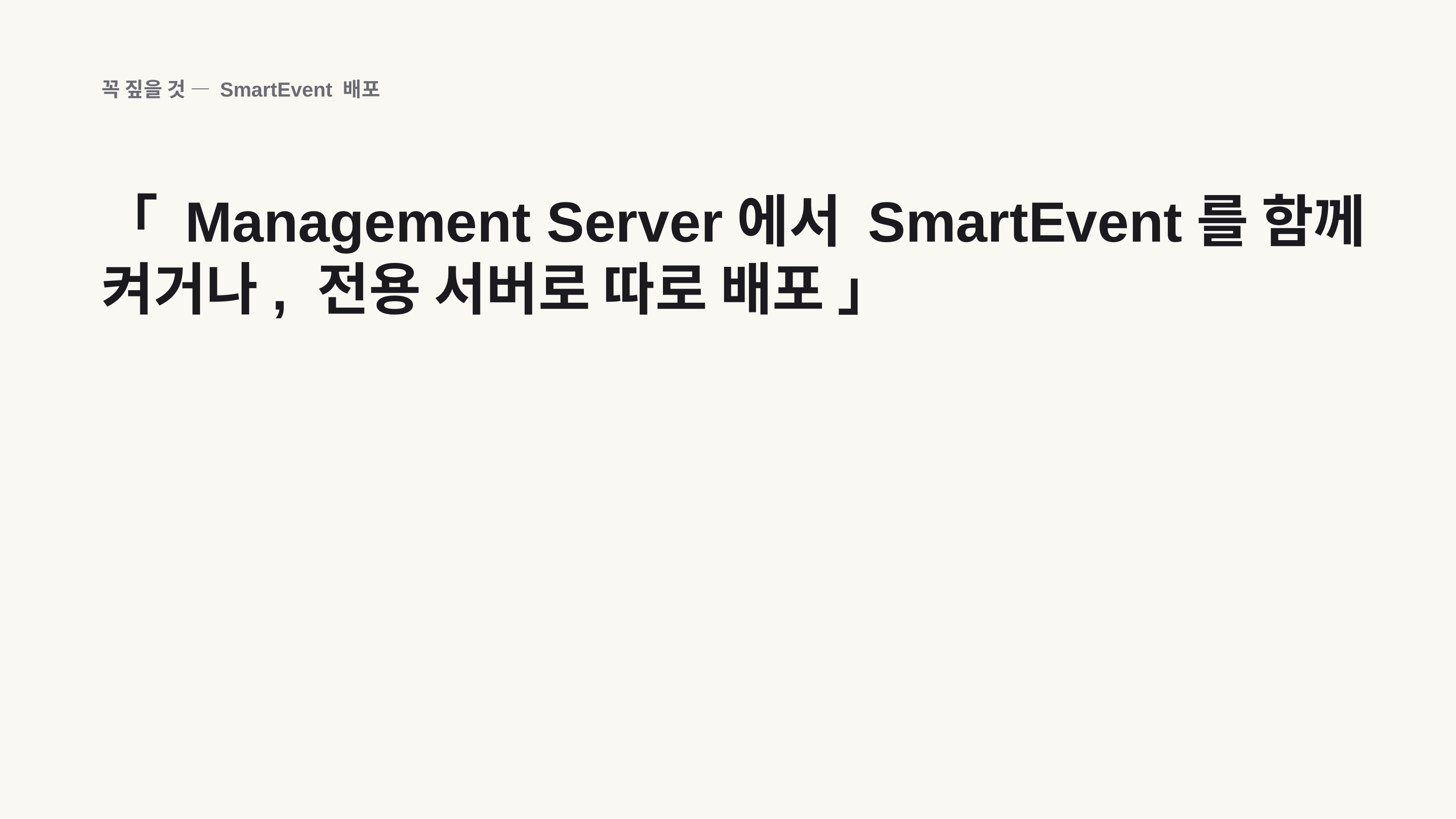

꼭 짚을 것 — SmartEvent 배포
「 Management Server에서 SmartEvent를 함께 켜거나, 전용 서버로 따로 배포 」